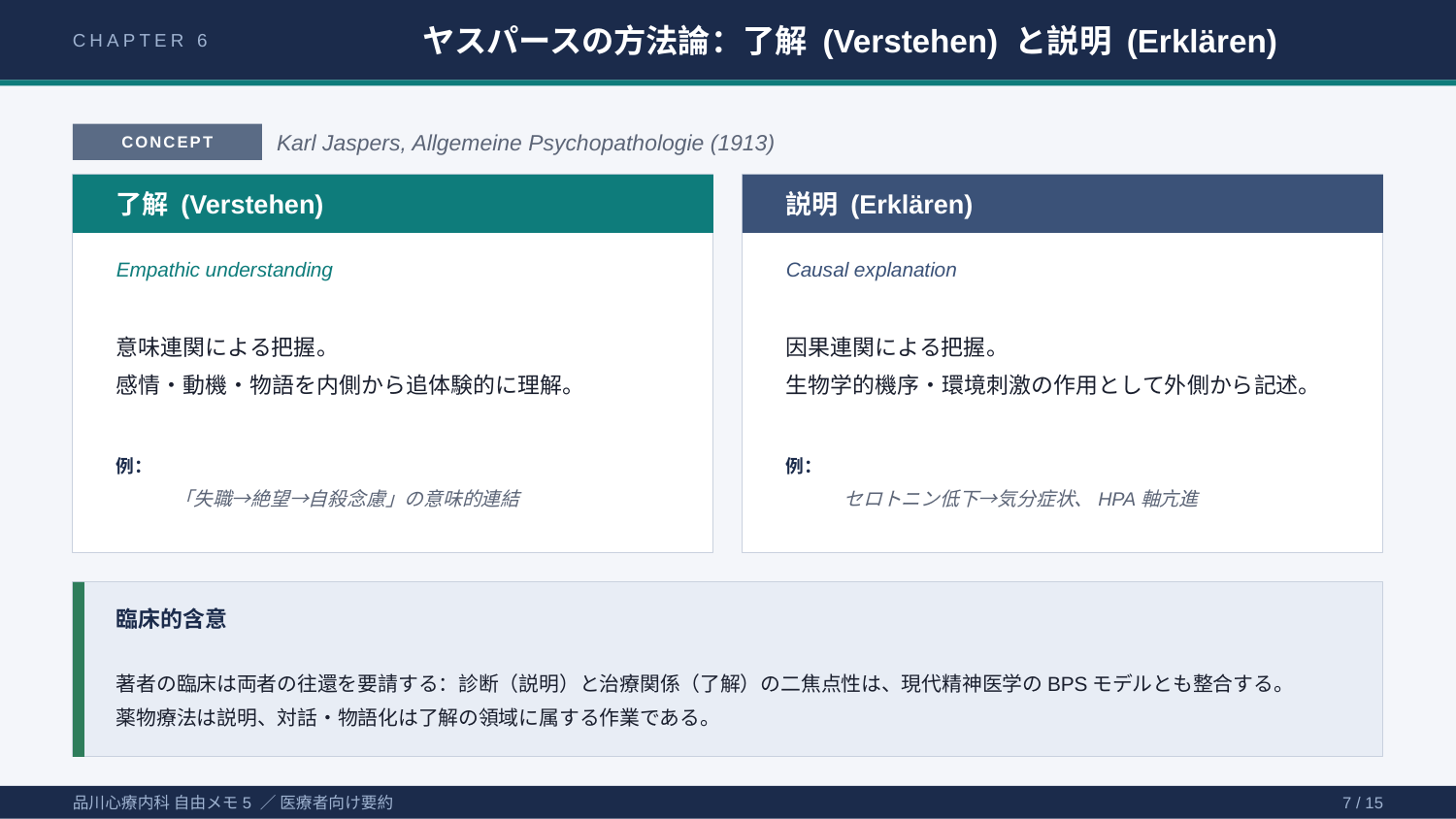

CHAPTER 6
ヤスパースの方法論：了解 (Verstehen) と説明 (Erklären)

CONCEPT
Karl Jaspers, Allgemeine Psychopathologie (1913)

了解 (Verstehen)

説明 (Erklären)
Empathic understanding
Causal explanation
意味連関による把握。
感情・動機・物語を内側から追体験的に理解。
因果連関による把握。
生物学的機序・環境刺激の作用として外側から記述。
例：
「失職→絶望→自殺念慮」の意味的連結
例：
セロトニン低下→気分症状、HPA軸亢進

臨床的含意
著者の臨床は両者の往還を要請する：診断（説明）と治療関係（了解）の二焦点性は、現代精神医学のBPSモデルとも整合する。
薬物療法は説明、対話・物語化は了解の領域に属する作業である。

品川心療内科 自由メモ5 ／ 医療者向け要約
7 / 15